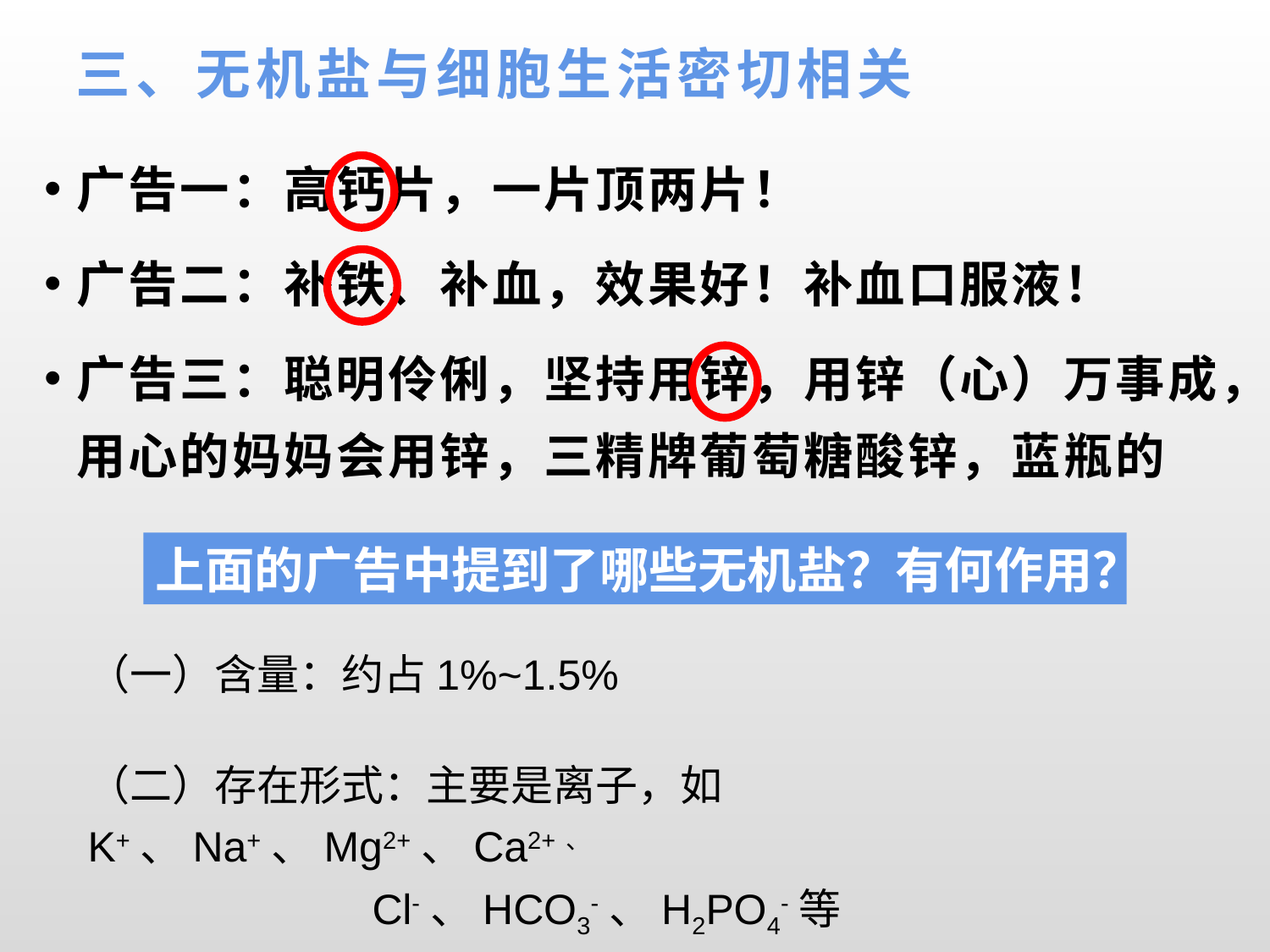

三、无机盐与细胞生活密切相关

广告一：高钙片，一片顶两片！
广告二：补铁、补血，效果好！补血口服液！
广告三：聪明伶俐，坚持用锌，用锌（心）万事成，用心的妈妈会用锌，三精牌葡萄糖酸锌，蓝瓶的

上面的广告中提到了哪些无机盐？有何作用？
（一）含量：约占1%~1.5%
（二）存在形式：主要是离子，如K+、Na+、Mg2+、Ca2+、
                                          Cl-、HCO3-、H2PO4-等
                           少数以化合物形式存在